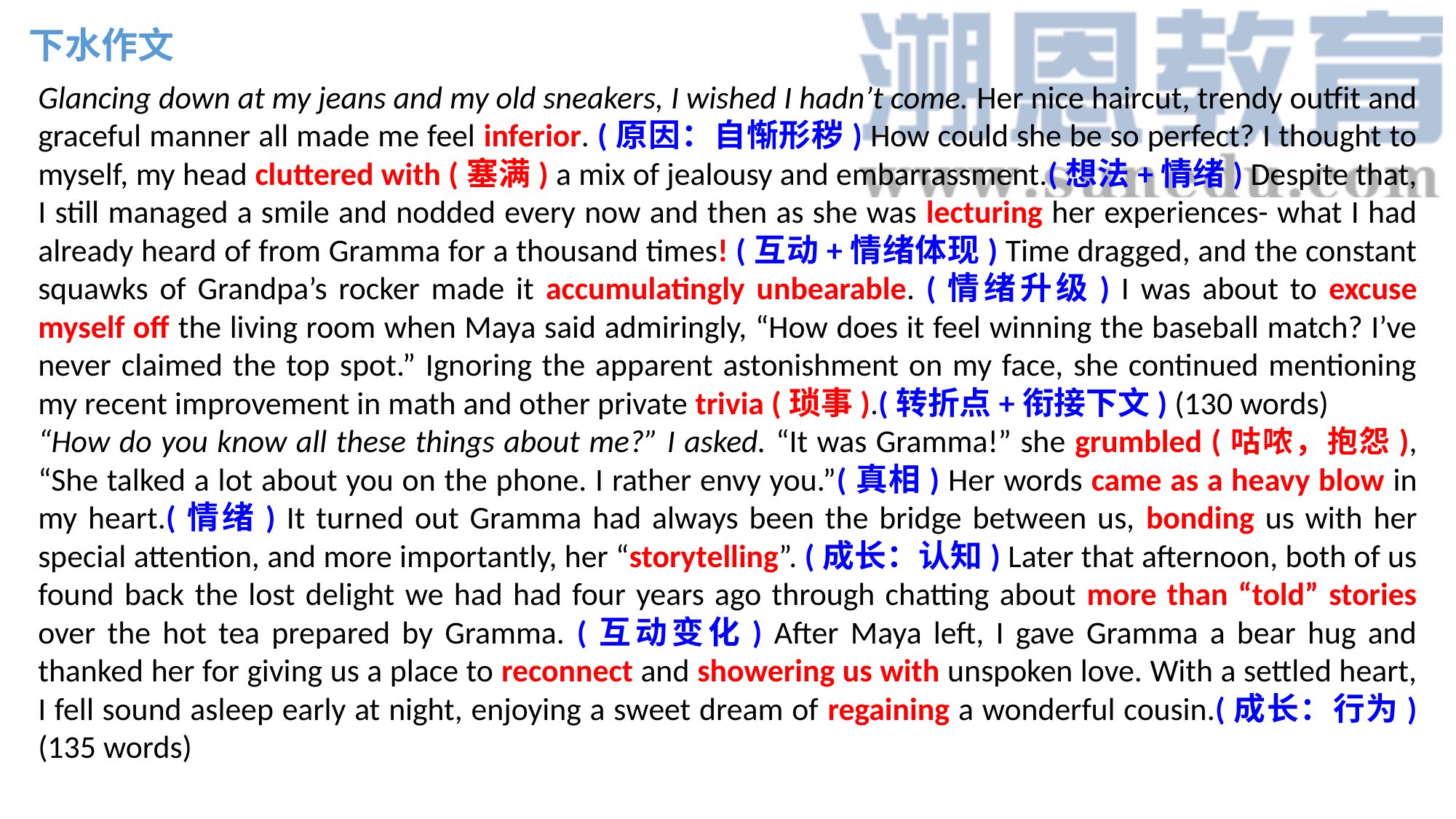

下水作文
Glancing down at my jeans and my old sneakers, I wished I hadn’t come. Her nice haircut, trendy outfit and graceful manner all made me feel inferior. (原因：自惭形秽) How could she be so perfect? I thought to myself, my head cluttered with (塞满) a mix of jealousy and embarrassment.(想法+情绪) Despite that, I still managed a smile and nodded every now and then as she was lecturing her experiences- what I had already heard of from Gramma for a thousand times! (互动+情绪体现) Time dragged, and the constant squawks of Grandpa’s rocker made it accumulatingly unbearable. (情绪升级) I was about to excuse myself off the living room when Maya said admiringly, “How does it feel winning the baseball match? I’ve never claimed the top spot.” Ignoring the apparent astonishment on my face, she continued mentioning my recent improvement in math and other private trivia (琐事).(转折点+衔接下文) (130 words)
“How do you know all these things about me?” I asked. “It was Gramma!” she grumbled (咕哝，抱怨), “She talked a lot about you on the phone. I rather envy you.”(真相) Her words came as a heavy blow in my heart.(情绪) It turned out Gramma had always been the bridge between us, bonding us with her special attention, and more importantly, her “storytelling”. (成长：认知) Later that afternoon, both of us found back the lost delight we had had four years ago through chatting about more than “told” stories over the hot tea prepared by Gramma. (互动变化) After Maya left, I gave Gramma a bear hug and thanked her for giving us a place to reconnect and showering us with unspoken love. With a settled heart, I fell sound asleep early at night, enjoying a sweet dream of regaining a wonderful cousin.(成长：行为) (135 words)